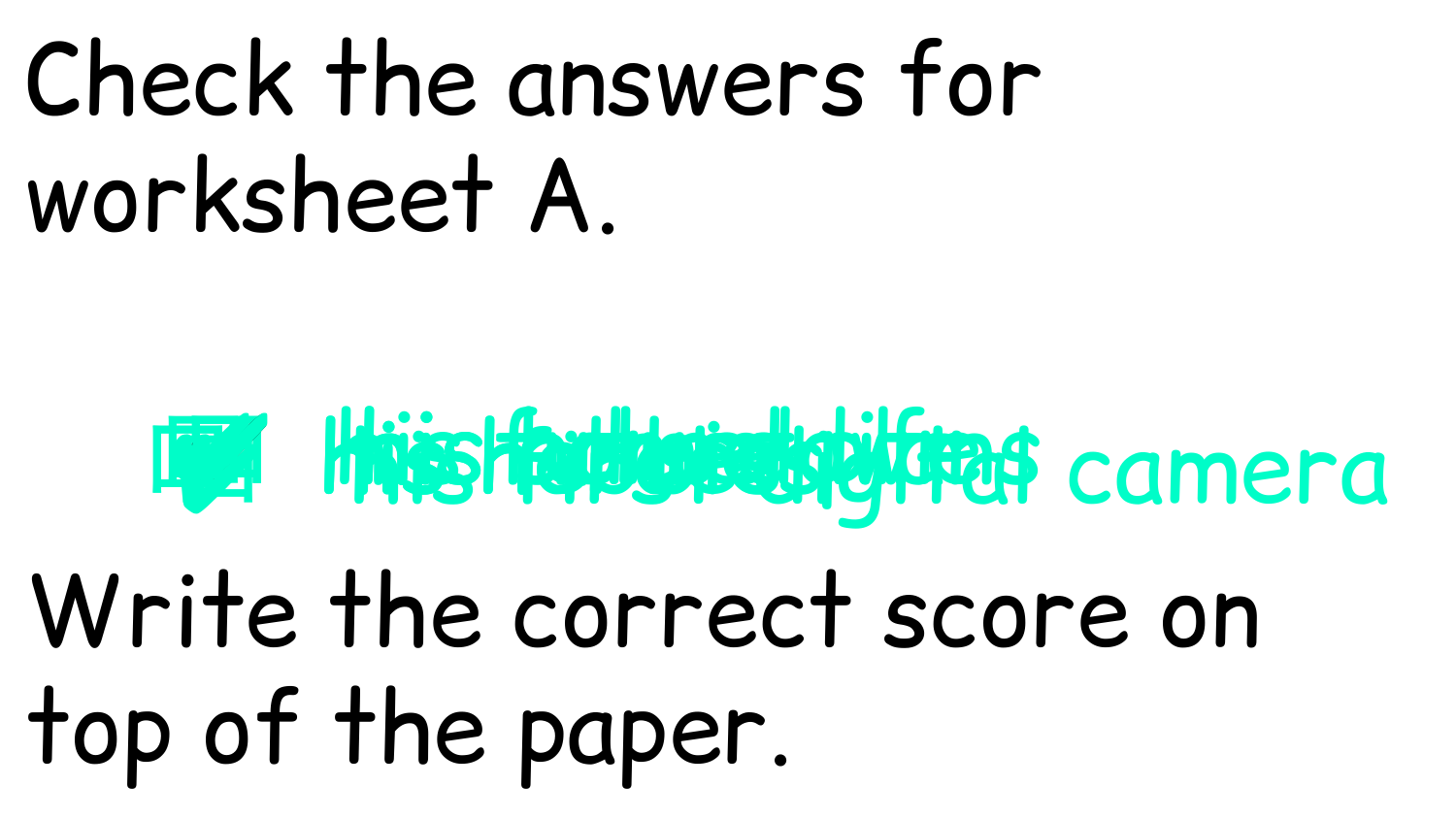

Check the answers for worksheet A.
#

✔
✔
ロ  his future plans
ロ  his hometown
ロ  his school life
✔
ロ  his hobbies
ロ  his heroes
ロ  his first digital camera
✔
Write the correct score on top of the paper.